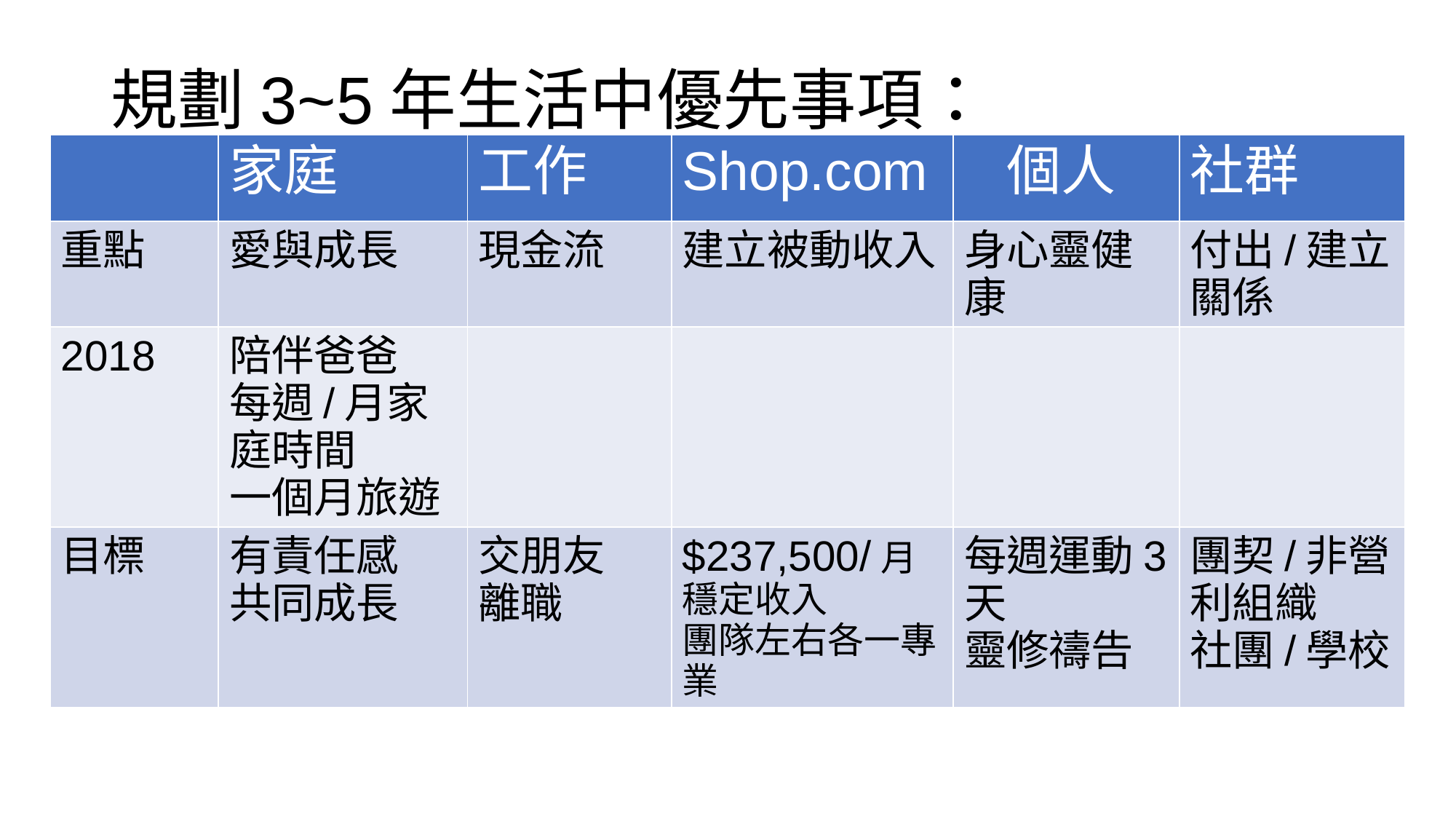

# 規劃3~5年生活中優先事項：
|  | 家庭 | 工作 | Shop.com | 個人 | 社群 |
| --- | --- | --- | --- | --- | --- |
| 重點 | 愛與成長 | 現金流 | 建立被動收入 | 身心靈健康 | 付出/建立關係 |
| 2018 | 陪伴爸爸 每週/月家庭時間 一個月旅遊 |  |  |  |  |
| 目標 | 有責任感 共同成長 | 交朋友 離職 | $237,500/月穩定收入 團隊左右各一專業 | 每週運動3天 靈修禱告 | 團契/非營利組織 社團/學校 |